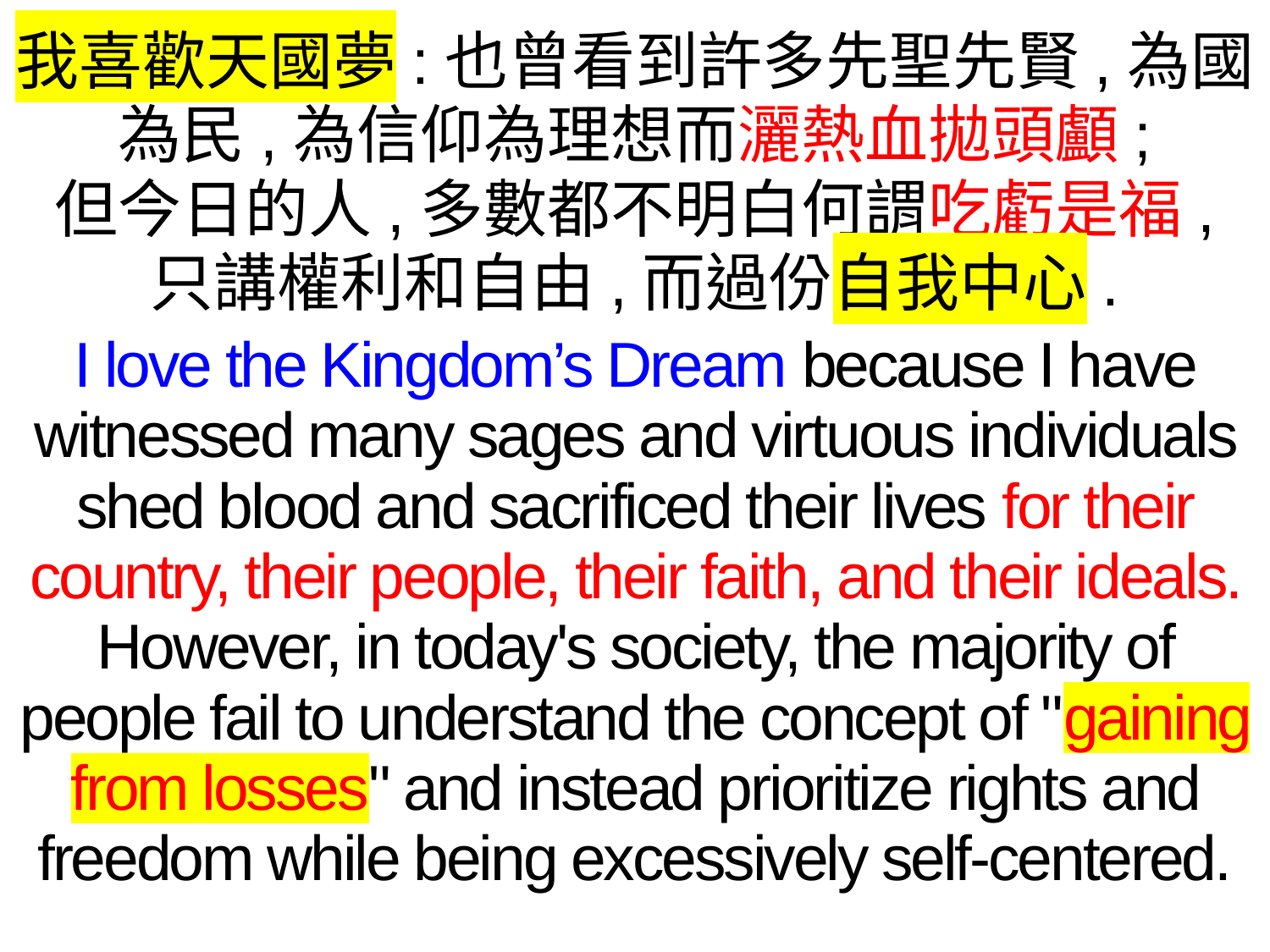

我喜歡天國夢:也曾看到許多先聖先賢,為國為民,為信仰為理想而灑熱血拋頭顱;
但今日的人,多數都不明白何謂吃虧是福,
只講權利和自由,而過份自我中心.
I love the Kingdom’s Dream because I have witnessed many sages and virtuous individuals shed blood and sacrificed their lives for their country, their people, their faith, and their ideals. However, in today's society, the majority of people fail to understand the concept of "gaining from losses" and instead prioritize rights and freedom while being excessively self-centered.